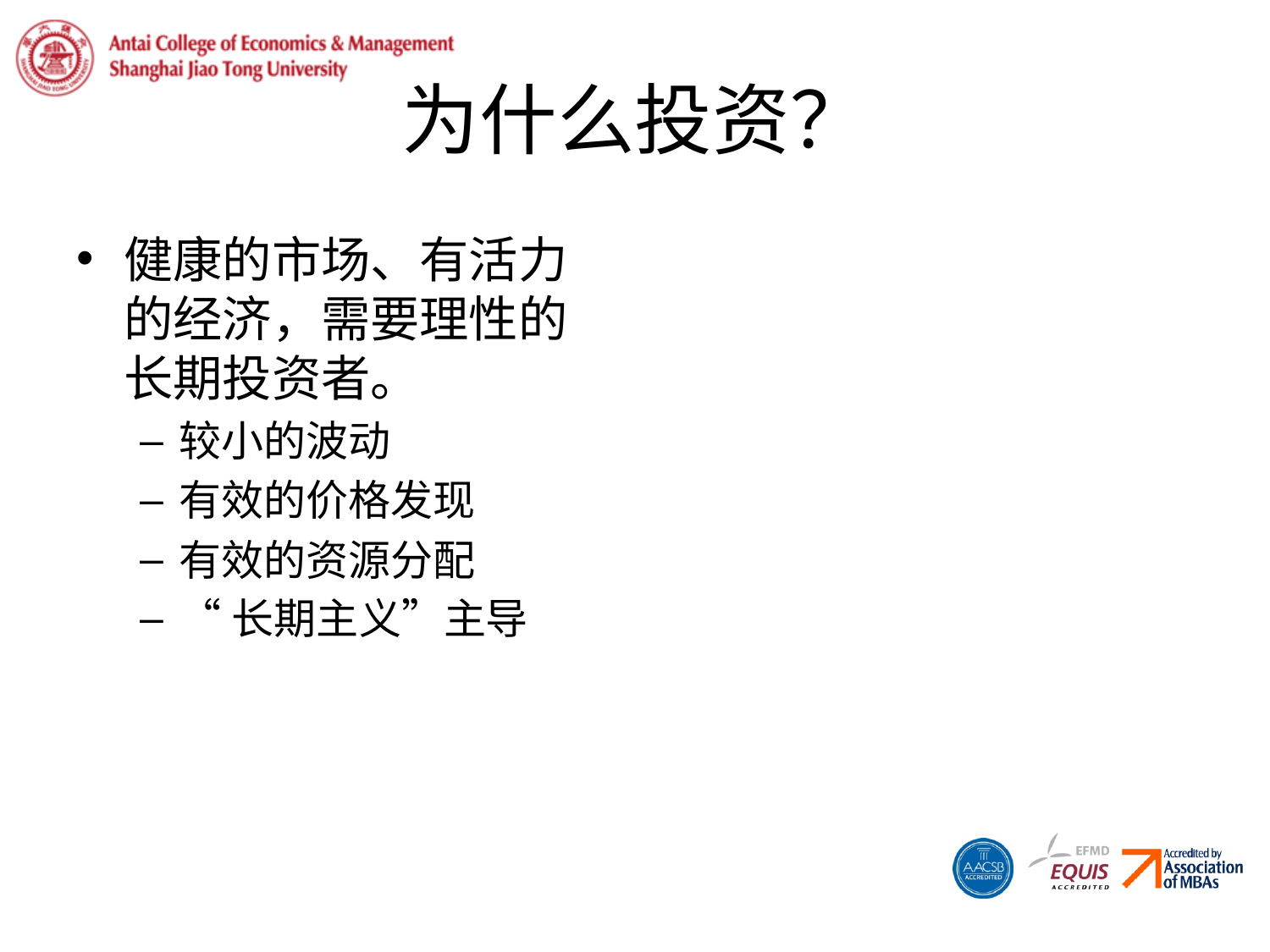

# 为什么投资？
健康的市场、有活力的经济，需要理性的长期投资者。
较小的波动
有效的价格发现
有效的资源分配
“长期主义”主导